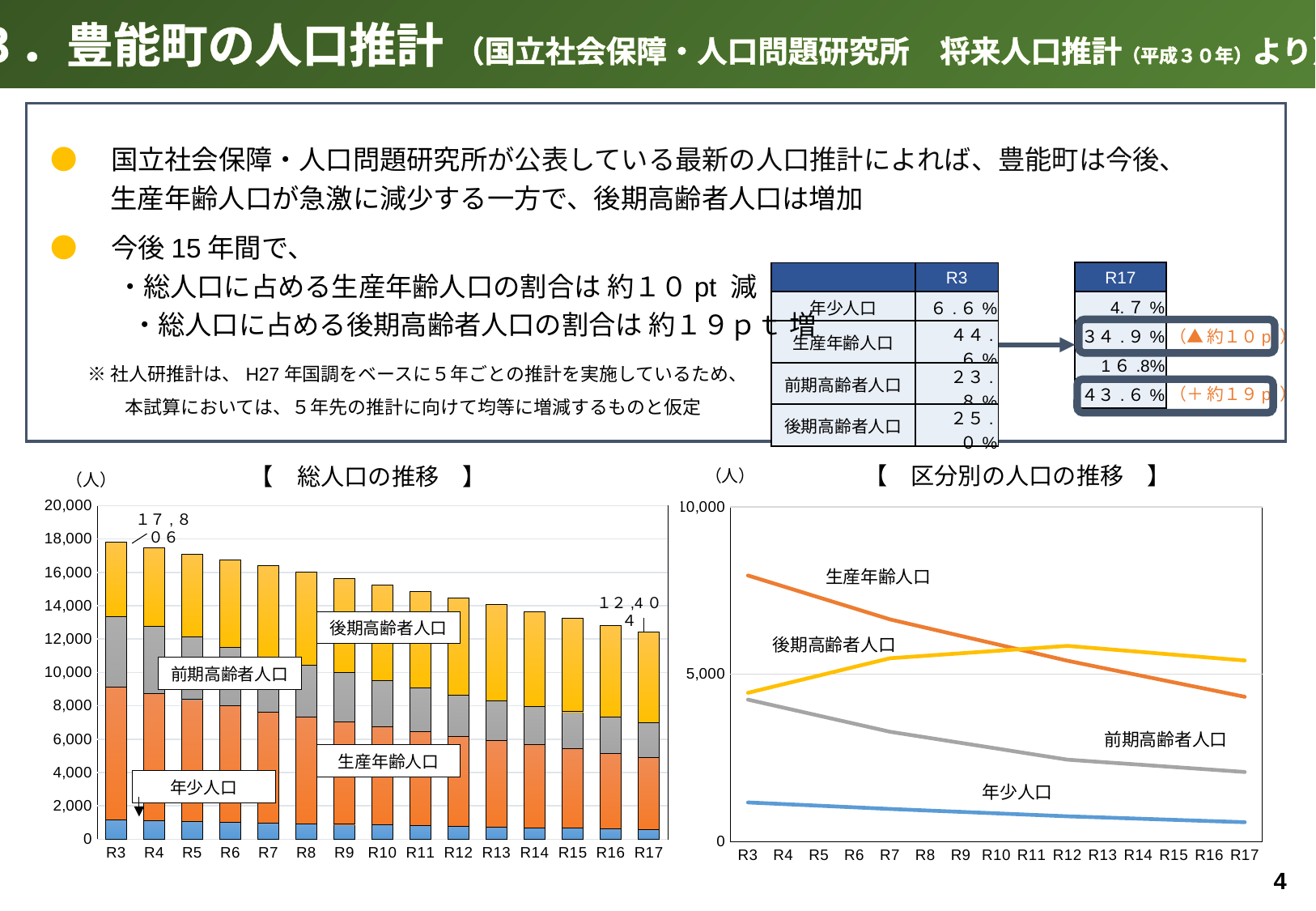

３．豊能町の人口推計 （国立社会保障・人口問題研究所　将来人口推計（平成３０年）より）

●　国立社会保障・人口問題研究所が公表している最新の人口推計によれば、豊能町は今後、
　　 生産年齢人口が急激に減少する一方で、後期高齢者人口は増加
●　今後15年間で、
　　  ・総人口に占める生産年齢人口の割合は 約１０pt 減
　　　・総人口に占める後期高齢者人口の割合は 約１９ｐｔ 増
　　※ 社人研推計は、H27年国調をベースに５年ごとの推計を実施しているため、
　　　　本試算においては、５年先の推計に向けて均等に増減するものと仮定
| R17 |
| --- |
| 4.７% |
| ３４.９% |
| 1６.8% |
| ４３.６% |
|  | R3 |
| --- | --- |
| 年少人口 | ６.６% |
| 生産年齢人口 | ４４.６% |
| 前期高齢者人口 | ２３.８% |
| 後期高齢者人口 | ２５.０% |

（▲ 約１０pt）
（＋ 約１９pt）

【　区分別の人口の推移　】
【　総人口の推移　】
（人）
（人）

### Chart

| Category | 年少人口 | 生産年齢人口 | 前期高齢者人口 | 後期高齢者人口 |
|---|---|---|---|---|
| R3 | 1173.0 | 7948.0 | 4241.0 | 4444.0 |
| R4 | 1125.0 | 7621.0 | 4002.0 | 4703.0 |
| R5 | 1076.0 | 7293.0 | 3762.0 | 4961.0 |
| R6 | 1028.0 | 6966.0 | 3523.0 | 5220.0 |
| R7 | 980.0 | 6638.0 | 3283.0 | 5478.0 |
| R8 | 936.0 | 6391.0 | 3117.0 | 5552.0 |
| R9 | 892.0 | 6144.0 | 2950.0 | 5626.0 |
| R10 | 848.0 | 5898.0 | 2784.0 | 5699.0 |
| R11 | 804.0 | 5651.0 | 2617.0 | 5773.0 |
| R12 | 760.0 | 5404.0 | 2451.0 | 5847.0 |
| R13 | 725.0 | 5188.0 | 2377.0 | 5760.0 |
| R14 | 690.0 | 4973.0 | 2304.0 | 5673.0 |
| R15 | 654.0 | 4757.0 | 2230.0 | 5585.0 |
| R16 | 619.0 | 4542.0 | 2157.0 | 5498.0 |
| R17 | 584.0 | 4326.0 | 2083.0 | 5411.0 |

### Chart

| Category | 年少人口 | 生産年齢人口 | 前期高齢者人口 | 後期高齢者人口 |
|---|---|---|---|---|
| R3 | 1173.0 | 7948.0 | 4241.0 | 4444.0 |
| R4 | 1125.0 | 7621.0 | 4002.0 | 4703.0 |
| R5 | 1076.0 | 7293.0 | 3762.0 | 4961.0 |
| R6 | 1028.0 | 6966.0 | 3523.0 | 5220.0 |
| R7 | 980.0 | 6638.0 | 3283.0 | 5478.0 |
| R8 | 936.0 | 6391.0 | 3117.0 | 5552.0 |
| R9 | 892.0 | 6144.0 | 2950.0 | 5626.0 |
| R10 | 848.0 | 5898.0 | 2784.0 | 5699.0 |
| R11 | 804.0 | 5651.0 | 2617.0 | 5773.0 |
| R12 | 760.0 | 5404.0 | 2451.0 | 5847.0 |
| R13 | 725.0 | 5188.0 | 2377.0 | 5760.0 |
| R14 | 690.0 | 4973.0 | 2304.0 | 5673.0 |
| R15 | 654.0 | 4757.0 | 2230.0 | 5585.0 |
| R16 | 619.0 | 4542.0 | 2157.0 | 5498.0 |
| R17 | 584.0 | 4326.0 | 2083.0 | 5411.0 |
１７,８０６
生産年齢人口
１２,4０４
後期高齢者人口
後期高齢者人口
前期高齢者人口
前期高齢者人口
生産年齢人口
年少人口
年少人口
4